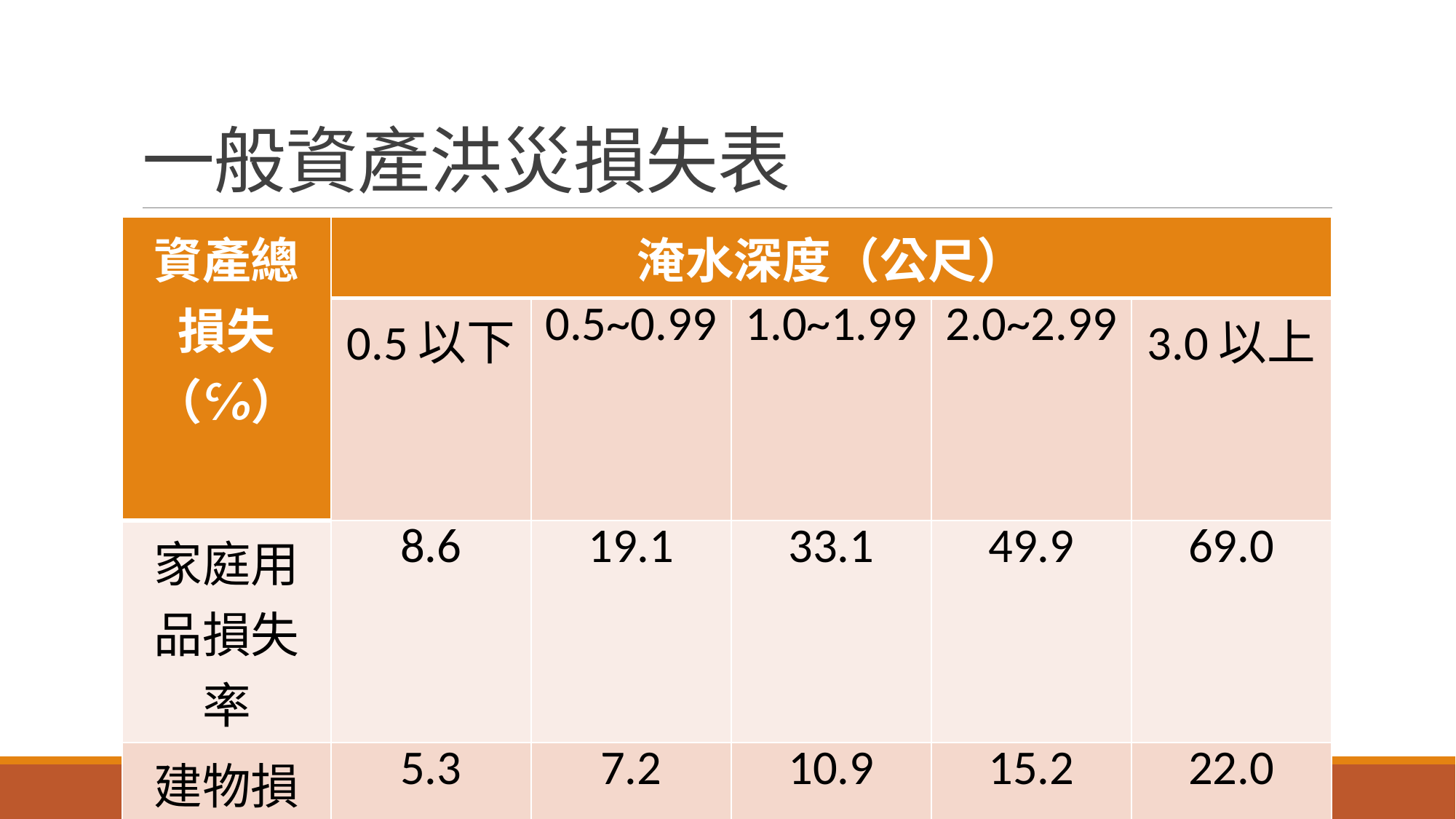

# 一般資產洪災損失表
| 資產總損失（℅） | 淹水深度（公尺） |  |  |  |  |
| --- | --- | --- | --- | --- | --- |
|  | 0.5以下 | 0.5~0.99 | 1.0~1.99 | 2.0~2.99 | 3.0以上 |
| 家庭用品損失率 | 8.6 | 19.1 | 33.1 | 49.9 | 69.0 |
| 建物損失率 | 5.3 | 7.2 | 10.9 | 15.2 | 22.0 |
| 資料來源：水利署防洪工程規劃講義 |  |  |  |  |  |
23